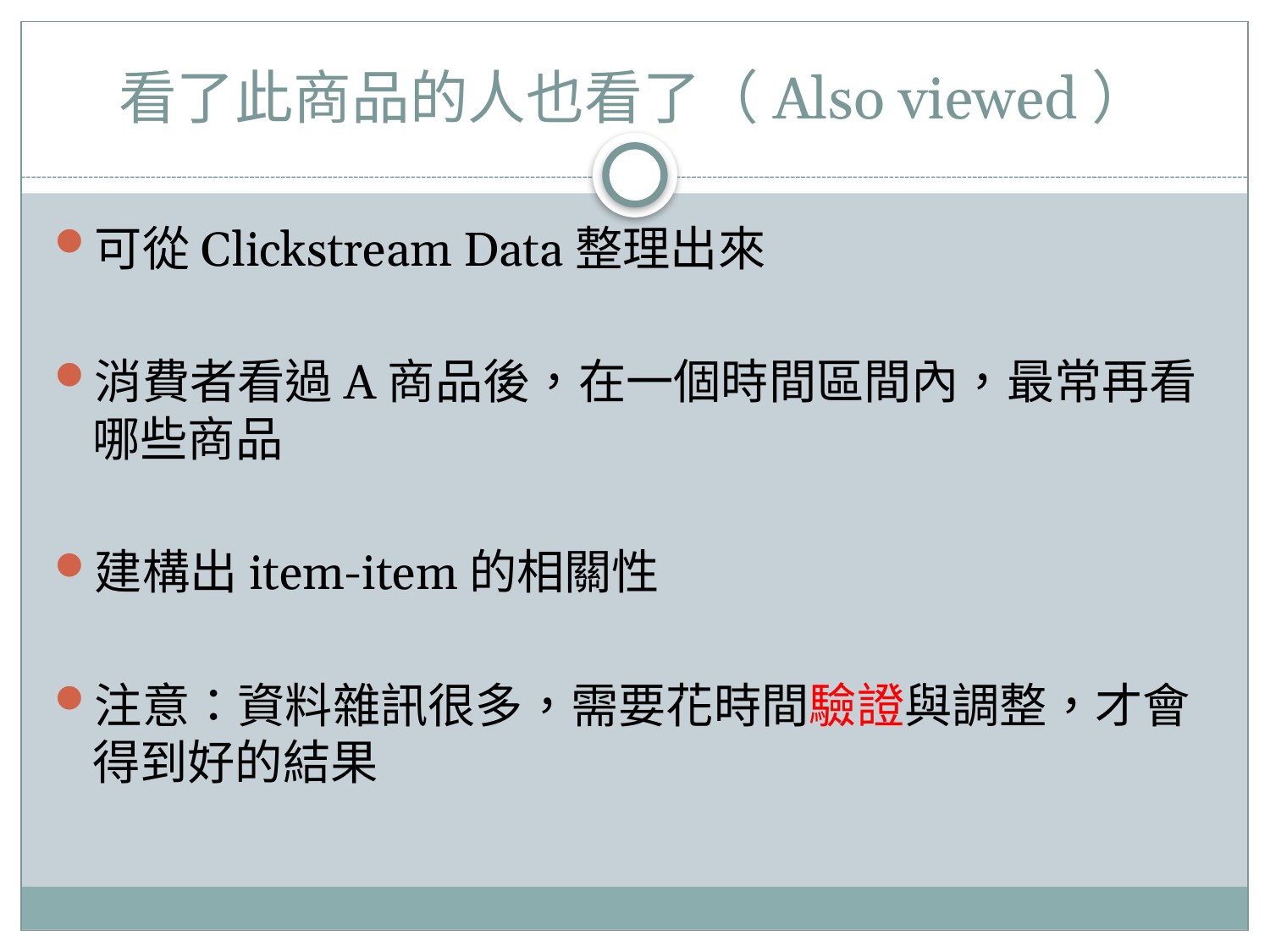

# 看了此商品的人也看了（Also viewed）
可從Clickstream Data整理出來

消費者看過A商品後，在一個時間區間內，最常再看哪些商品

建構出item-item的相關性

注意：資料雜訊很多，需要花時間驗證與調整，才會得到好的結果